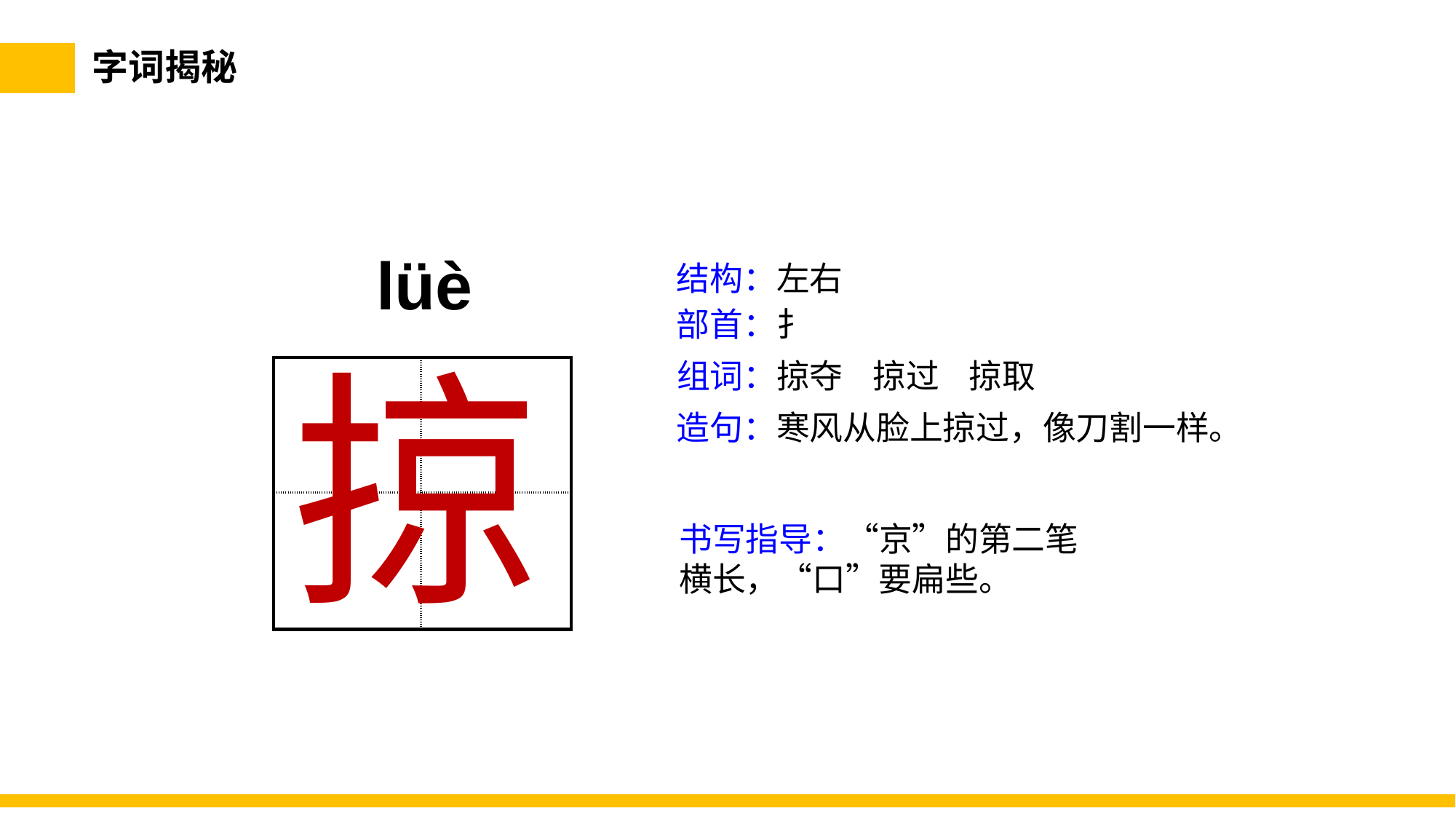

字词揭秘
lüè
结构：左右
部首：扌
掠
组词：掠夺    掠过    掠取
|  |  |
| --- | --- |
|  |  |
造句：寒风从脸上掠过，像刀割一样。

书写指导：“京”的第二笔横长，“口”要扁些。